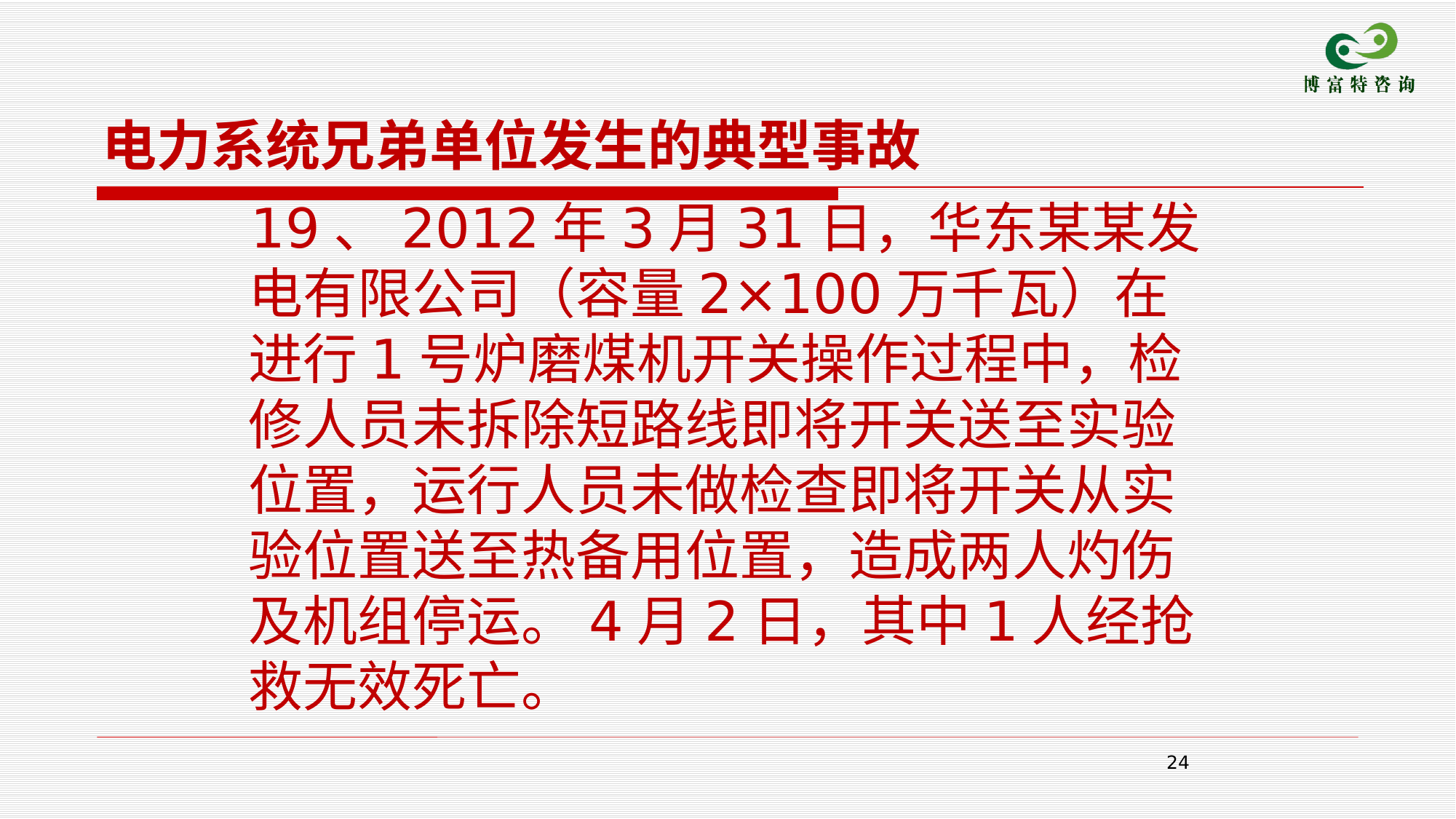

电力系统兄弟单位发生的典型事故
     19、2012年3月31日，华东某某发电有限公司（容量2×100万千瓦）在进行1号炉磨煤机开关操作过程中，检修人员未拆除短路线即将开关送至实验位置，运行人员未做检查即将开关从实验位置送至热备用位置，造成两人灼伤及机组停运。4月2日，其中1人经抢救无效死亡。

24